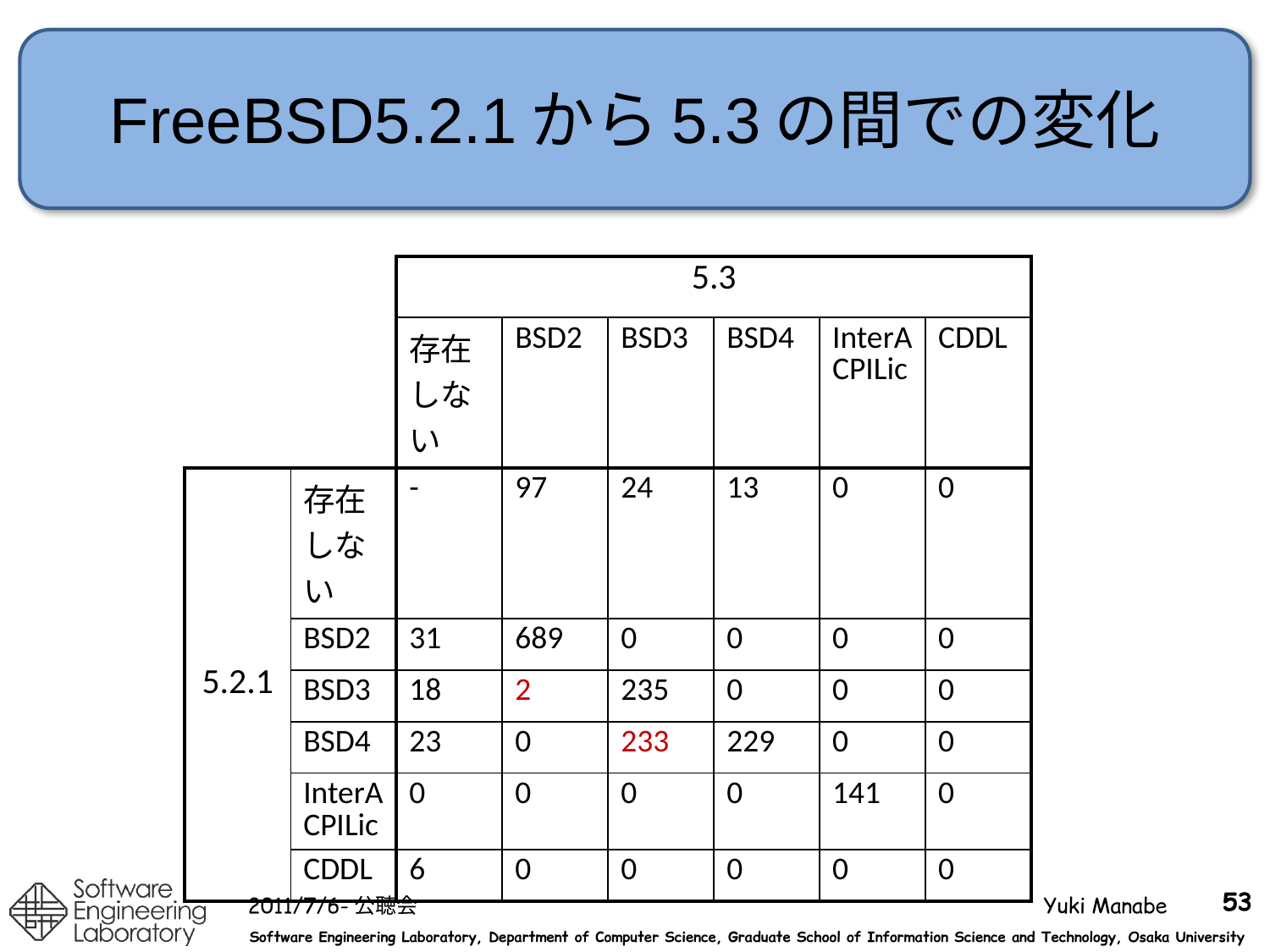

# FreeBSD5.2.1から5.3の間での変化
|  |  | 5.3 |  |  |  |  |  |
| --- | --- | --- | --- | --- | --- | --- | --- |
|  |  | 存在しない | BSD2 | BSD3 | BSD4 | InterACPILic | CDDL |
| 5.2.1 | 存在しない | - | 97 | 24 | 13 | 0 | 0 |
|  | BSD2 | 31 | 689 | 0 | 0 | 0 | 0 |
|  | BSD3 | 18 | 2 | 235 | 0 | 0 | 0 |
|  | BSD4 | 23 | 0 | 233 | 229 | 0 | 0 |
|  | InterACPILic | 0 | 0 | 0 | 0 | 141 | 0 |
|  | CDDL | 6 | 0 | 0 | 0 | 0 | 0 |
53
2011/7/6-公聴会
Yuki Manabe